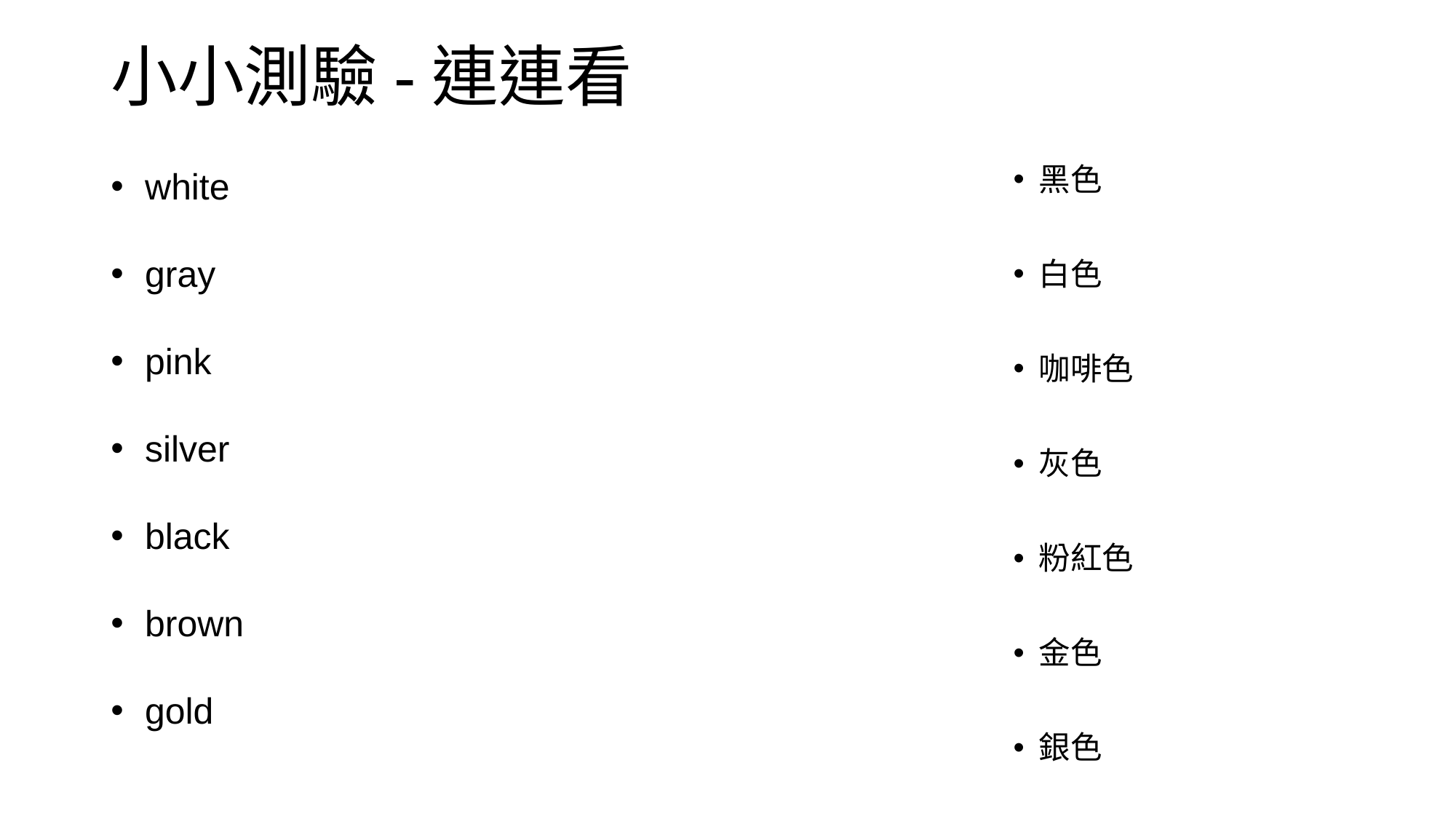

# 小小測驗-連連看
white

gray

pink

silver

black

brown

gold
黑色

白色

咖啡色

灰色

粉紅色

金色

銀色